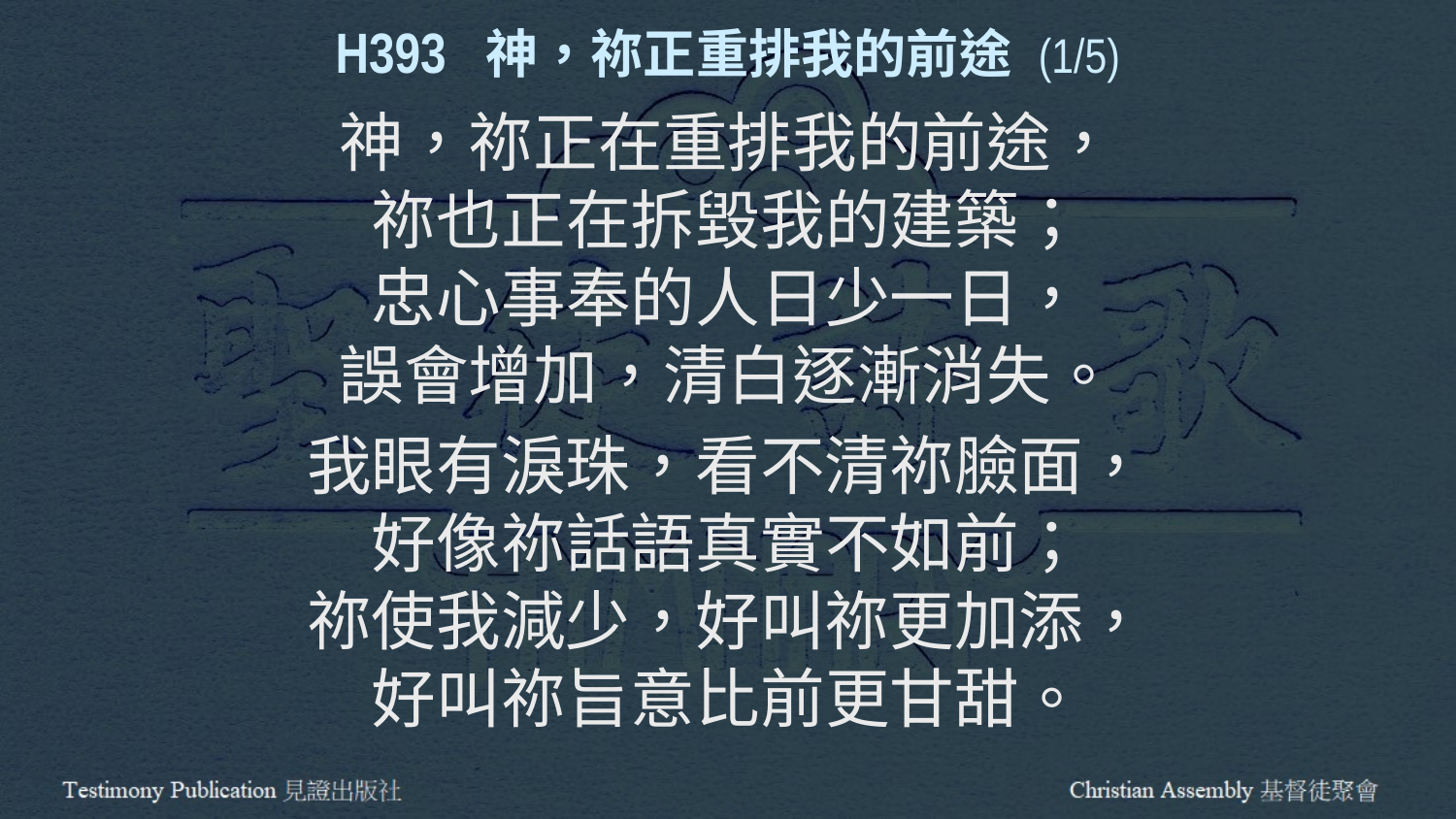

H393  神，祢正重排我的前途 (1/5)
神，祢正在重排我的前途，
祢也正在拆毀我的建築；
忠心事奉的人日少一日，
誤會增加，清白逐漸消失。
我眼有淚珠，看不清祢臉面，
好像祢話語真實不如前；
祢使我減少，好叫祢更加添，
好叫祢旨意比前更甘甜。